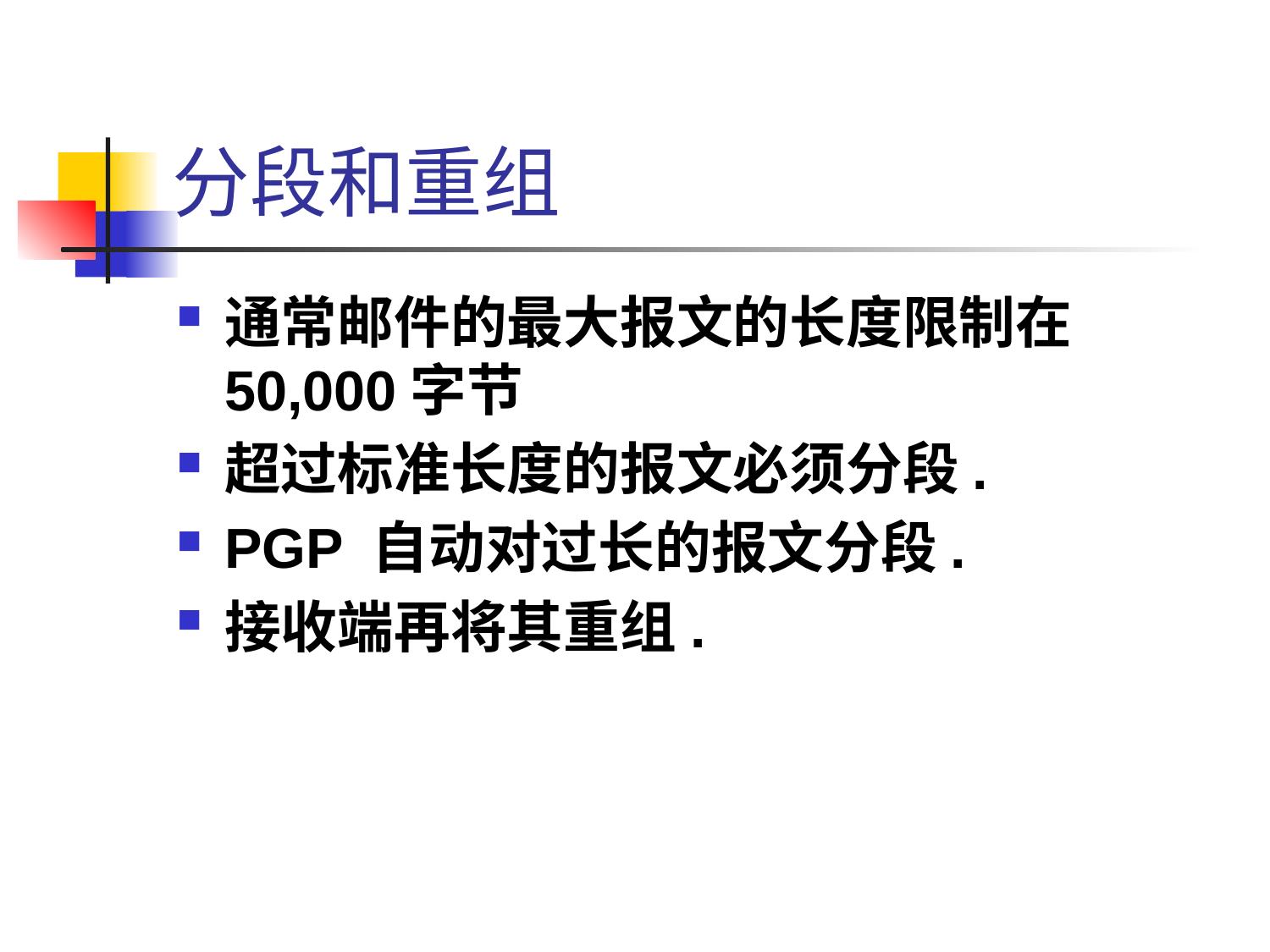

# 分段和重组
通常邮件的最大报文的长度限制在50,000字节
超过标准长度的报文必须分段.
PGP 自动对过长的报文分段.
接收端再将其重组.